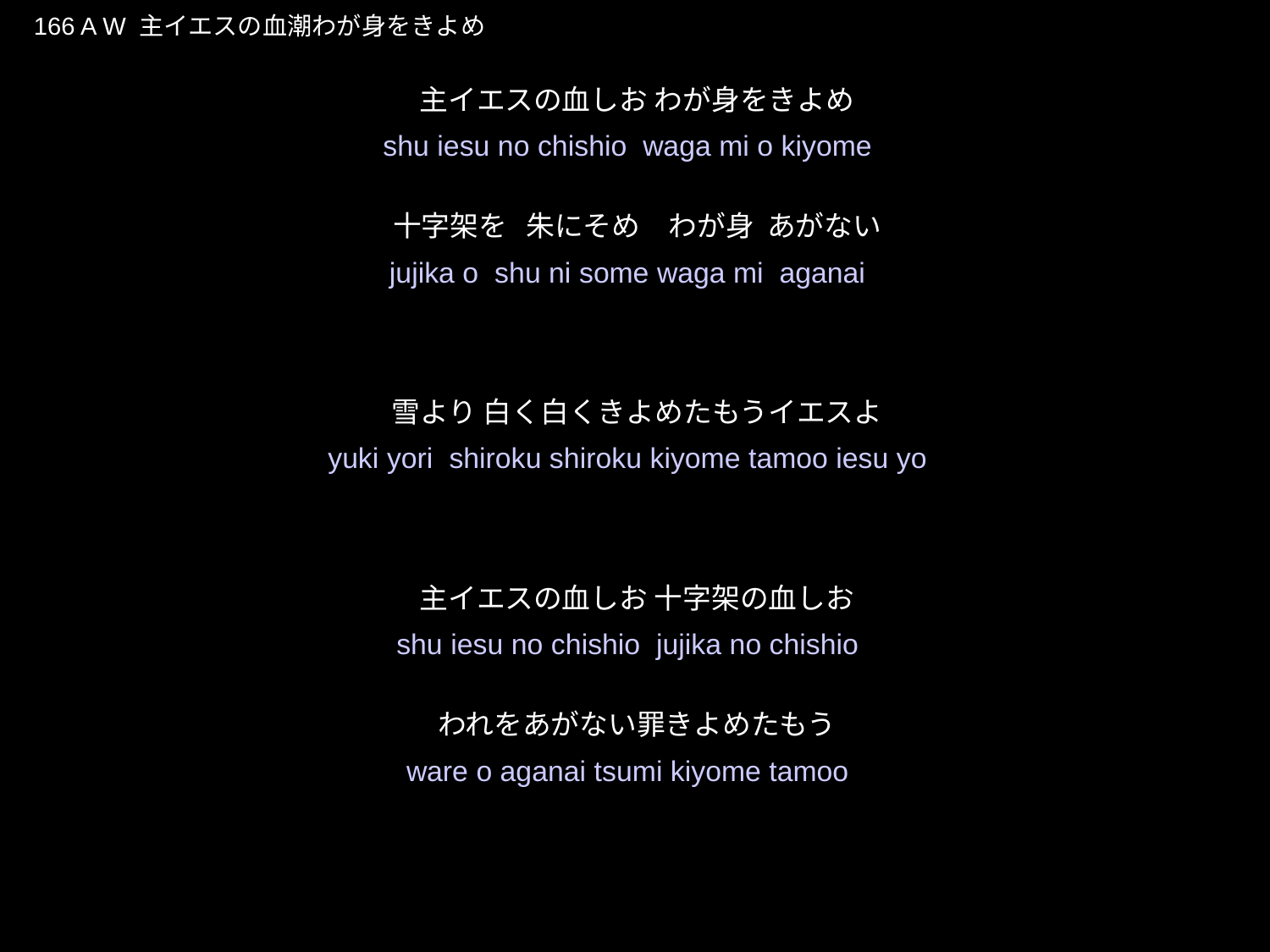

しゅいえすのちしおわがみをきよめ
★W
166 A W 主イエスの血潮わが身をきよめ
主イエスの血しお わが身をきよめ
十字架を   朱にそめ　わが身  あがない
雪より 白く白くきよめたもうイエスよ
主イエスの血しお 十字架の血しお
われをあがない罪きよめたもう
★１
shu iesu no chishio  waga mi o kiyome
jujika o  shu ni some waga mi  aganai
yuki yori  shiroku shiroku kiyome tamoo iesu yo
shu iesu no chishio  jujika no chishio
ware o aganai tsumi kiyome tamoo